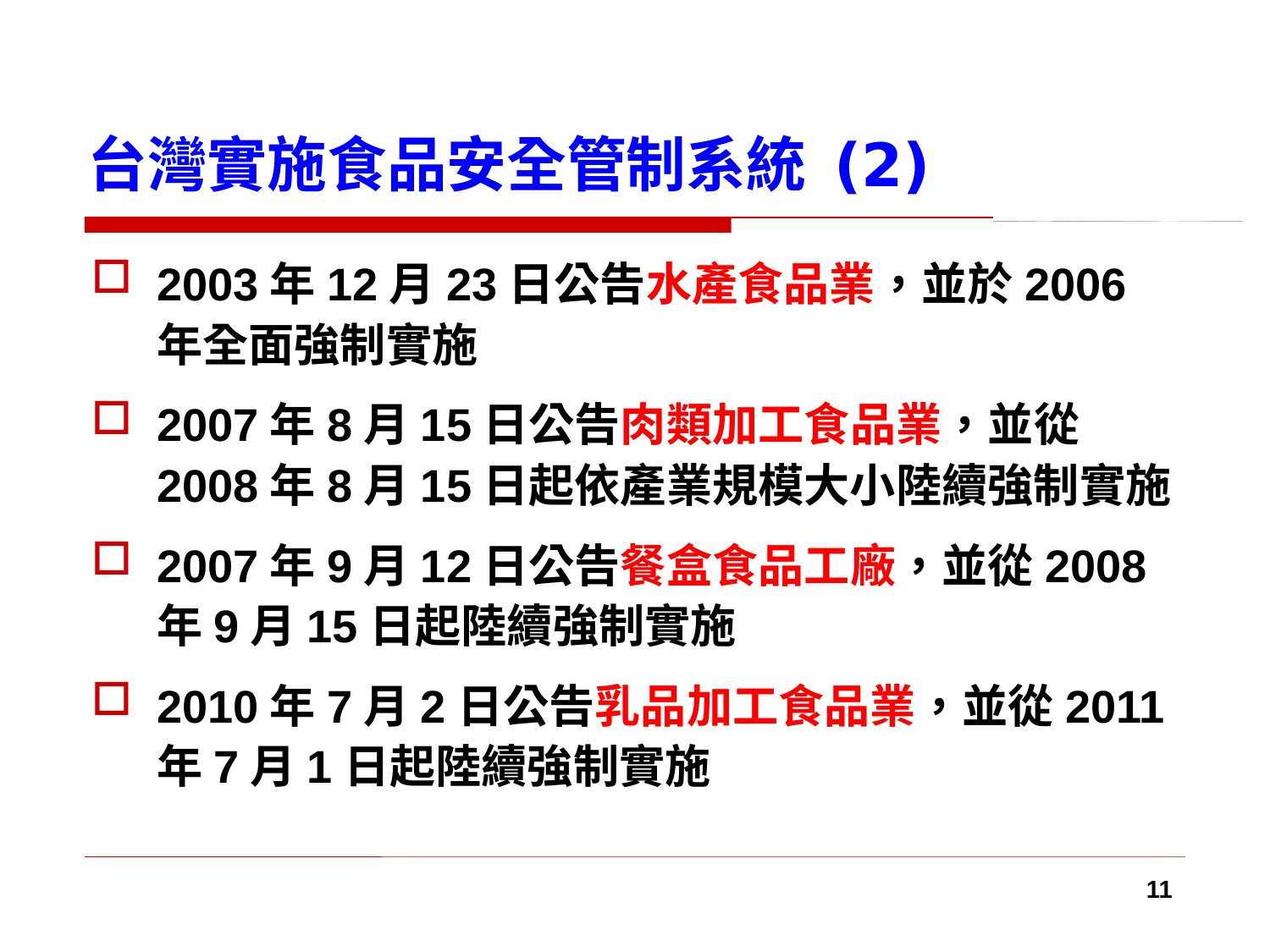

# 台灣實施食品安全管制系統 (2)
2003年12月23日公告水產食品業，並於2006年全面強制實施
2007年8月15日公告肉類加工食品業，並從2008年8月15日起依產業規模大小陸續強制實施
2007年9月12日公告餐盒食品工廠，並從2008年9月15日起陸續強制實施
2010年7月2日公告乳品加工食品業，並從2011年7月1日起陸續強制實施
11